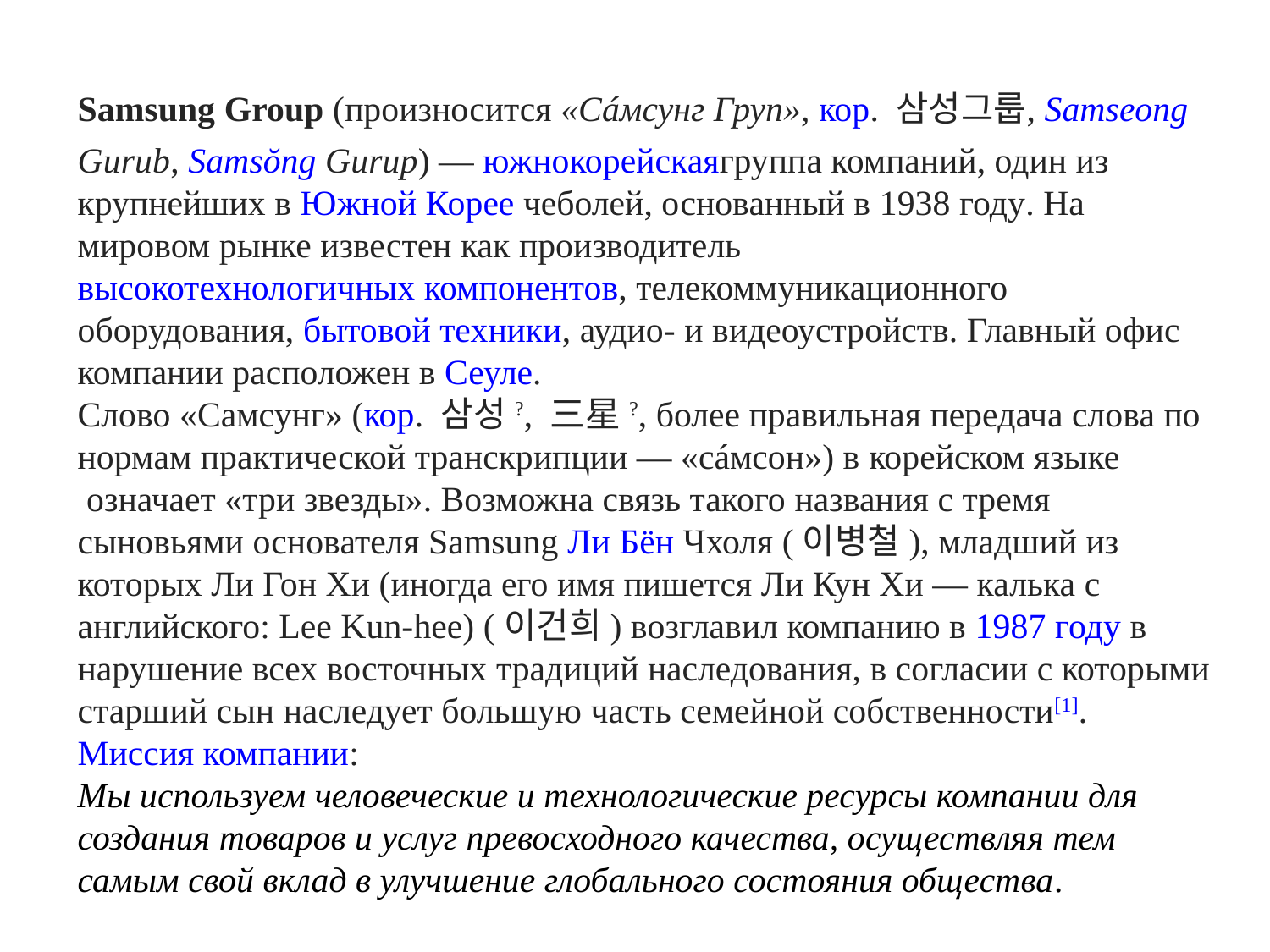

Samsung Group (произносится «Сáмсунг Груп», кор. 삼성그룹, Samseong Gurub, Samsŏng Gurup) — южнокорейскаягруппа компаний, один из крупнейших в Южной Корее чеболей, основанный в 1938 году. На мировом рынке известен как производитель высокотехнологичных компонентов, телекоммуникационного оборудования, бытовой техники, аудио- и видеоустройств. Главный офис компании расположен в Сеуле.
Слово «Самсунг» (кор. 삼성?, 三星?, более правильная передача слова по нормам практической транскрипции — «сáмсон») в корейском языке означает «три звезды». Возможна связь такого названия с тремя сыновьями основателя Samsung Ли Бён Чхоля (이병철), младший из которых Ли Гон Хи (иногда его имя пишется Ли Кун Хи — калька с английского: Lee Kun-hee) (이건희) возглавил компанию в 1987 году в нарушение всех восточных традиций наследования, в согласии с которыми старший сын наследует большую часть семейной собственности[1].
Миссия компании:
Мы используем человеческие и технологические ресурсы компании для создания товаров и услуг превосходного качества, осуществляя тем самым свой вклад в улучшение глобального состояния общества.